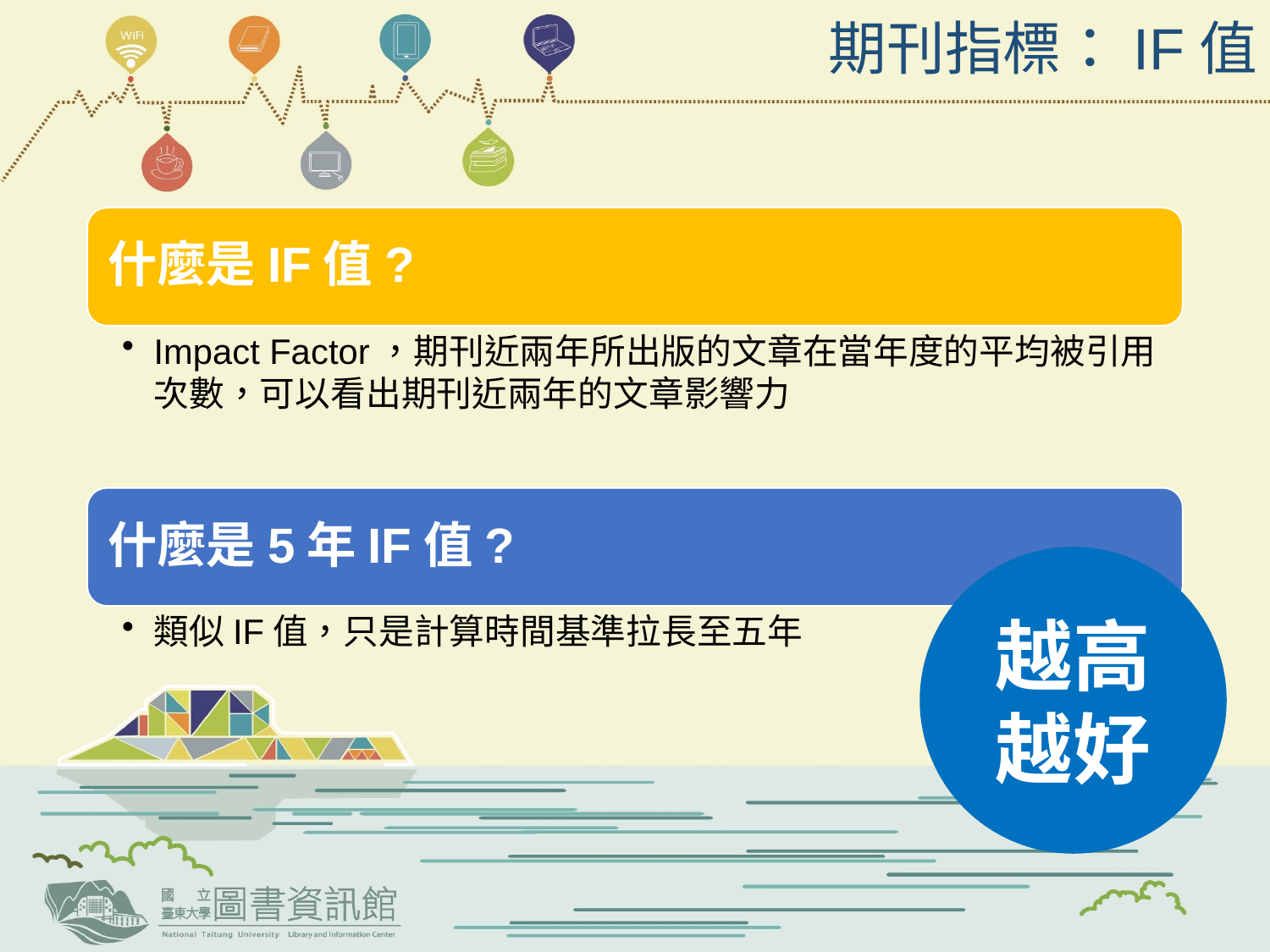

# 期刊指標：IF值
什麼是IF值?
Impact Factor，期刊近兩年所出版的文章在當年度的平均被引用次數，可以看出期刊近兩年的文章影響力
什麼是5年IF值?
越高
越好
類似IF值，只是計算時間基準拉長至五年